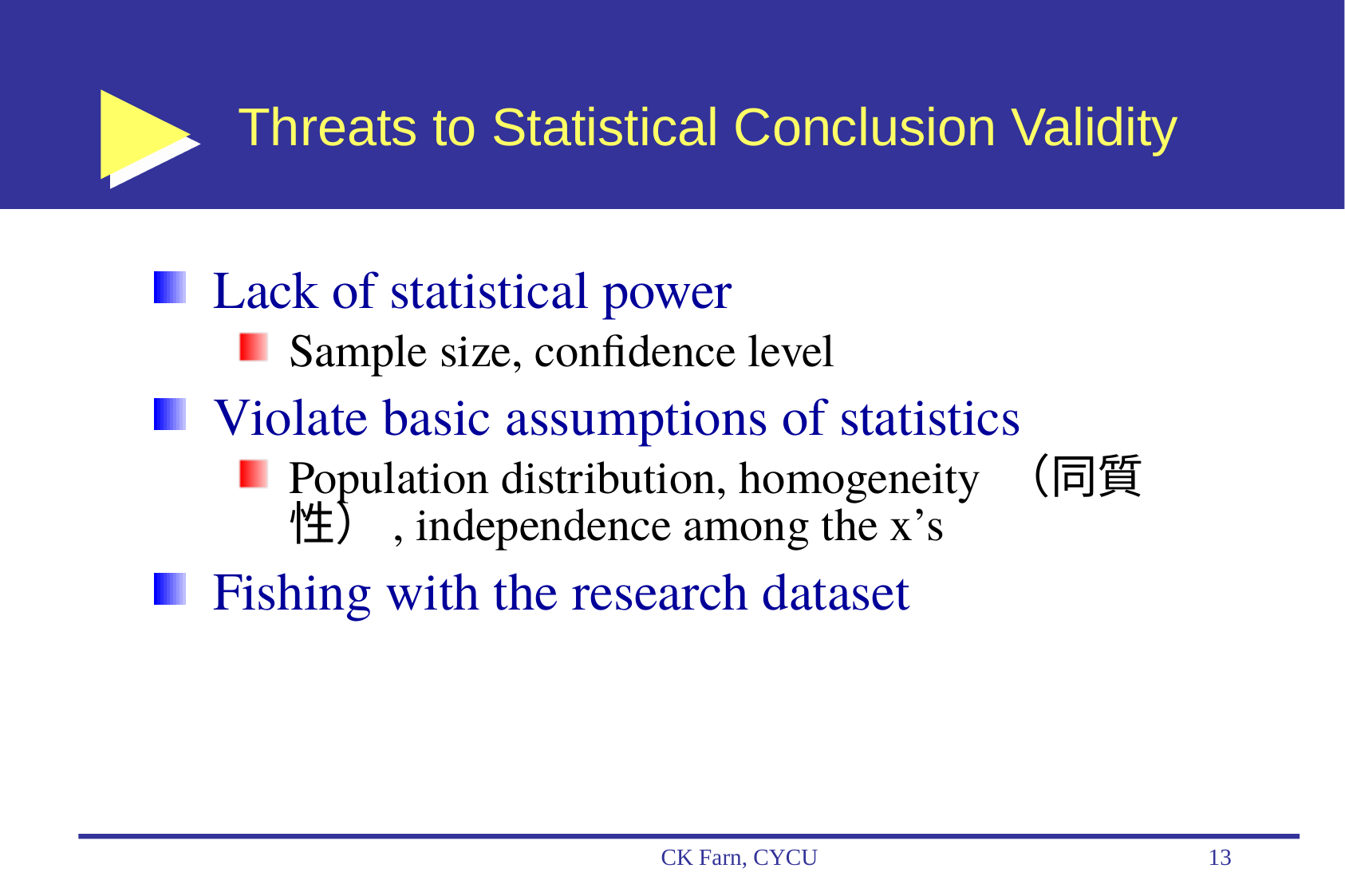

# Threats to Statistical Conclusion Validity
Lack of statistical power
Sample size, confidence level
Violate basic assumptions of statistics
Population distribution, homogeneity （同質性）, independence among the x’s
Fishing with the research dataset
CK Farn, CYCU
13